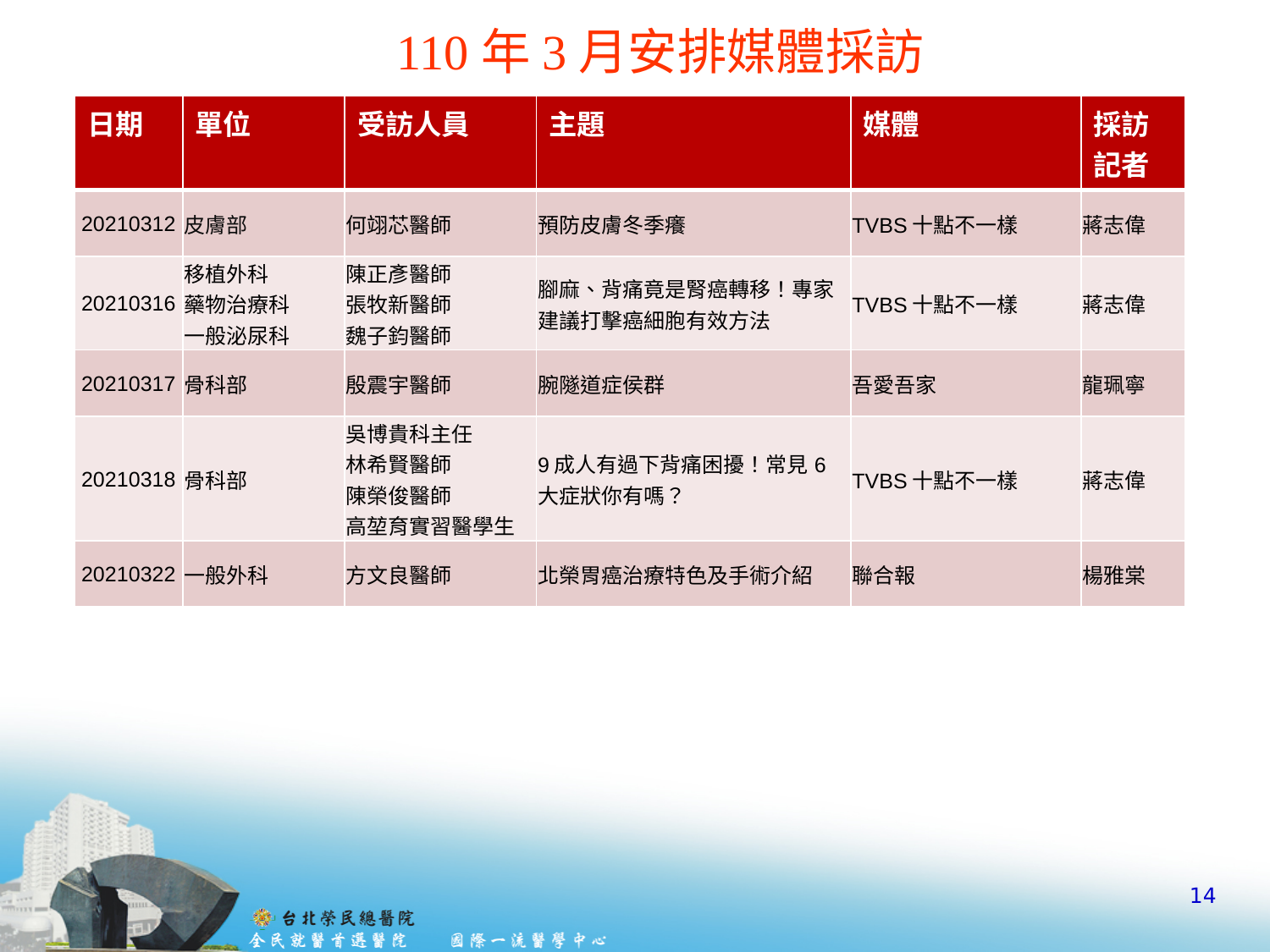

# 110年3月安排媒體採訪
| 日期 | 單位 | 受訪人員 | 主題 | 媒體 | 採訪記者 |
| --- | --- | --- | --- | --- | --- |
| 20210312 | 皮膚部 | 何翊芯醫師 | 預防皮膚冬季癢 | TVBS十點不一樣 | 蔣志偉 |
| 20210316 | 移植外科 藥物治療科 一般泌尿科 | 陳正彥醫師 張牧新醫師 魏子鈞醫師 | 腳麻、背痛竟是腎癌轉移！專家建議打擊癌細胞有效方法 | TVBS十點不一樣 | 蔣志偉 |
| 20210317 | 骨科部 | 殷震宇醫師 | 腕隧道症侯群 | 吾愛吾家 | 龍珮寧 |
| 20210318 | 骨科部 | 吳博貴科主任 林希賢醫師 陳榮俊醫師 高堃育實習醫學生 | 9成人有過下背痛困擾！常見6大症狀你有嗎？ | TVBS十點不一樣 | 蔣志偉 |
| 20210322 | 一般外科 | 方文良醫師 | 北榮胃癌治療特色及手術介紹 | 聯合報 | 楊雅棠 |
14